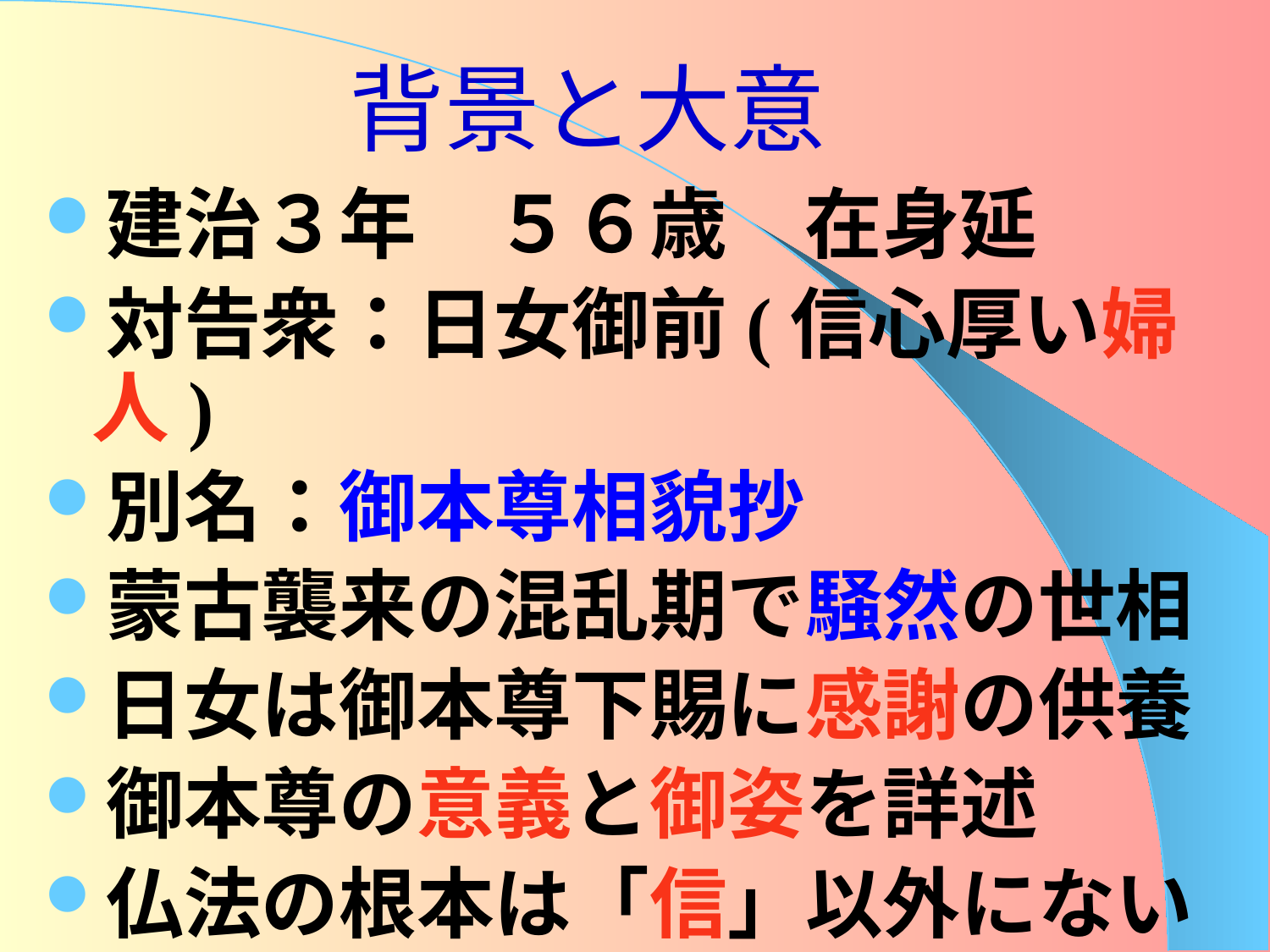

# 背景と大意
建治３年　５６歳　在身延
対告衆：日女御前(信心厚い婦人)
別名：御本尊相貌抄
蒙古襲来の混乱期で騒然の世相
日女は御本尊下賜に感謝の供養
御本尊の意義と御姿を詳述
仏法の根本は「信」以外にない